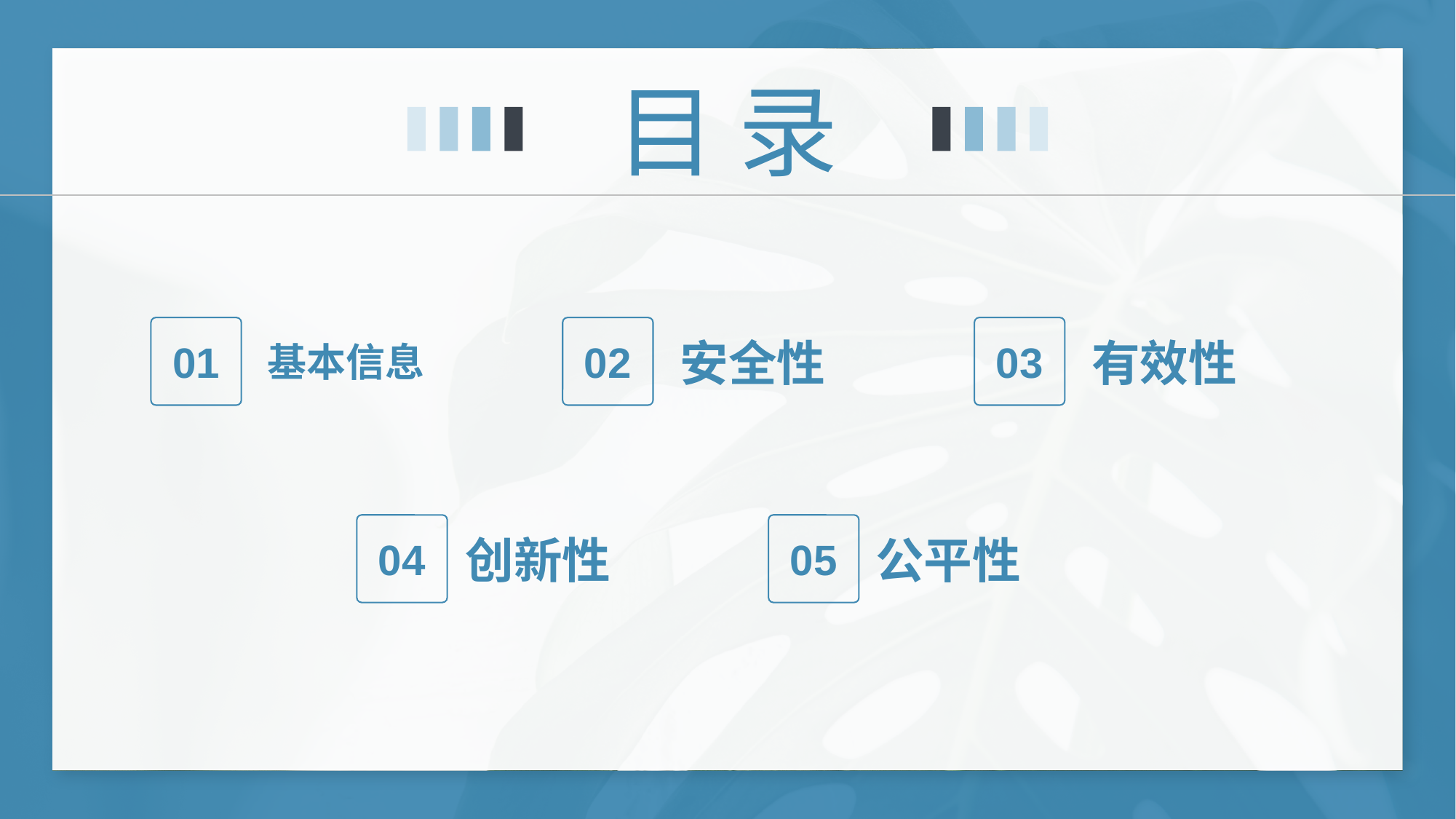

目 录

安全性
有效性
01
基本信息
公平性
创新性
02
03
04
05